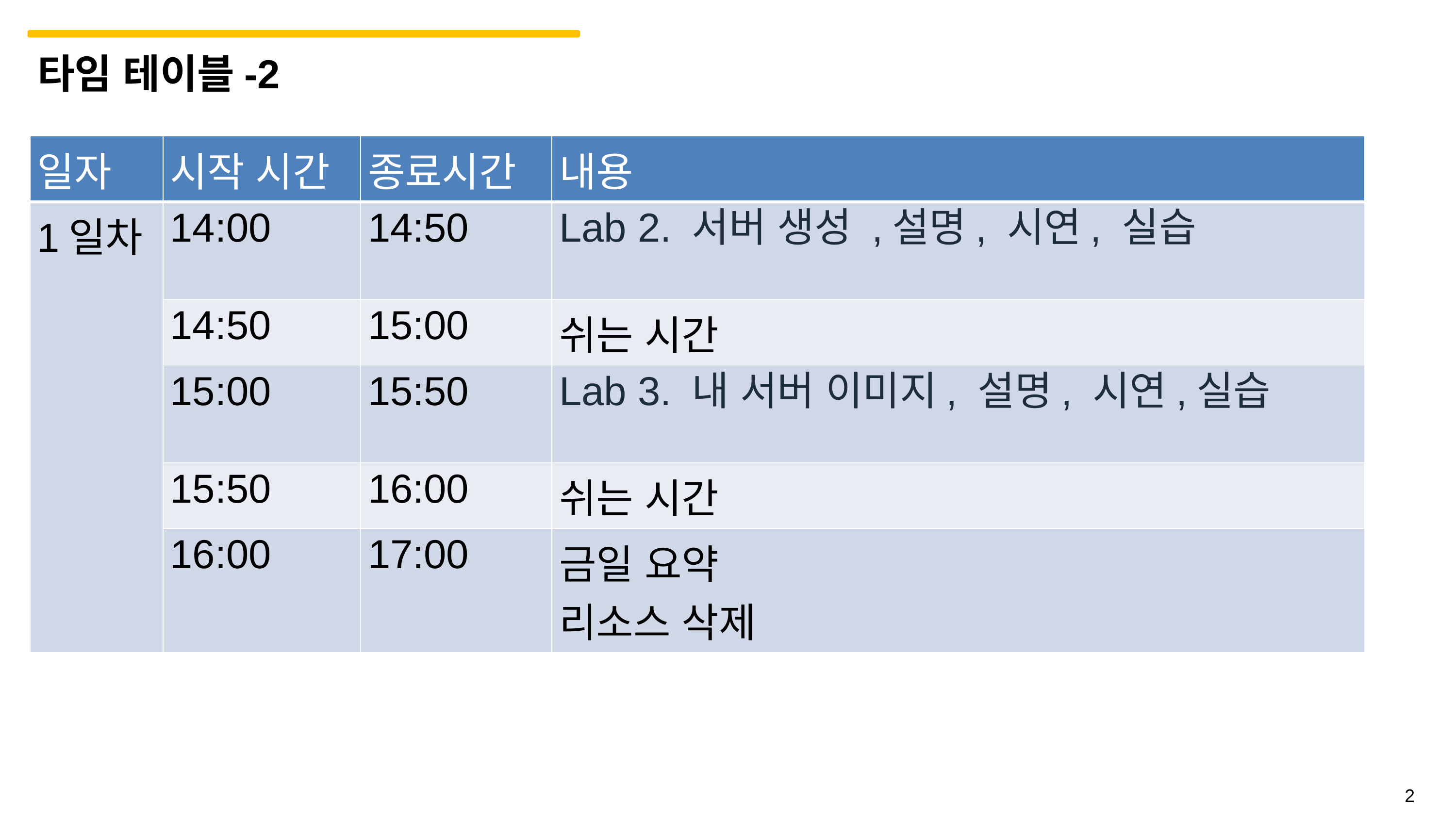

타임 테이블-2
| 일자 | 시작 시간 | 종료시간 | 내용 |
| --- | --- | --- | --- |
| 1일차 | 14:00 | 14:50 | Lab 2. 서버 생성 ,설명, 시연, 실습 |
|  | 14:50 | 15:00 | 쉬는 시간 |
|  | 15:00 | 15:50 | Lab 3. 내 서버 이미지, 설명, 시연,실습 |
|  | 15:50 | 16:00 | 쉬는 시간 |
|  | 16:00 | 17:00 | 금일 요약 리소스 삭제 |
2